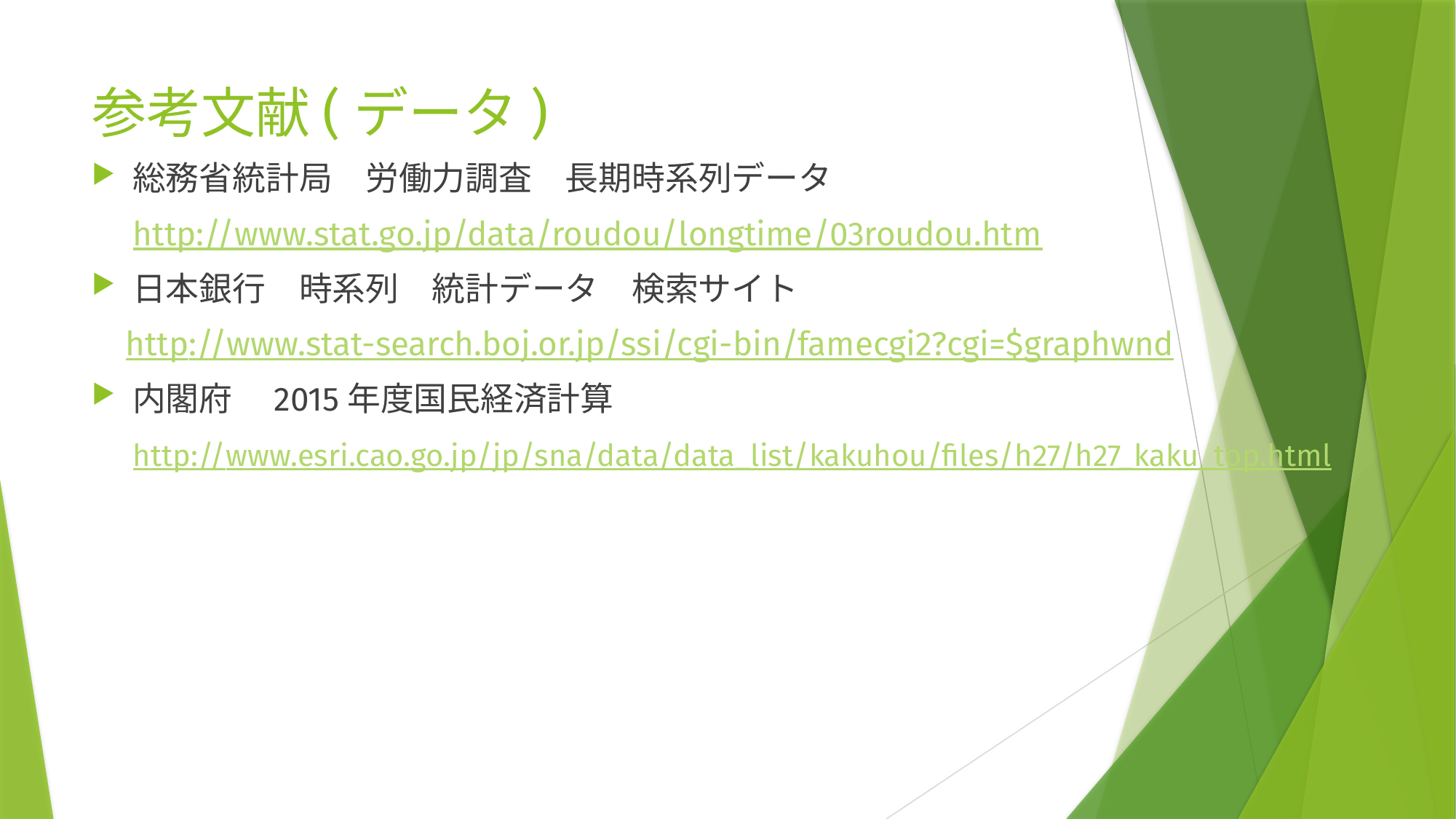

# 参考文献(データ)
総務省統計局　労働力調査　長期時系列データ
　http://www.stat.go.jp/data/roudou/longtime/03roudou.htm
日本銀行　時系列　統計データ　検索サイト
　http://www.stat-search.boj.or.jp/ssi/cgi-bin/famecgi2?cgi=$graphwnd
内閣府　2015年度国民経済計算
　http://www.esri.cao.go.jp/jp/sna/data/data_list/kakuhou/files/h27/h27_kaku_top.html